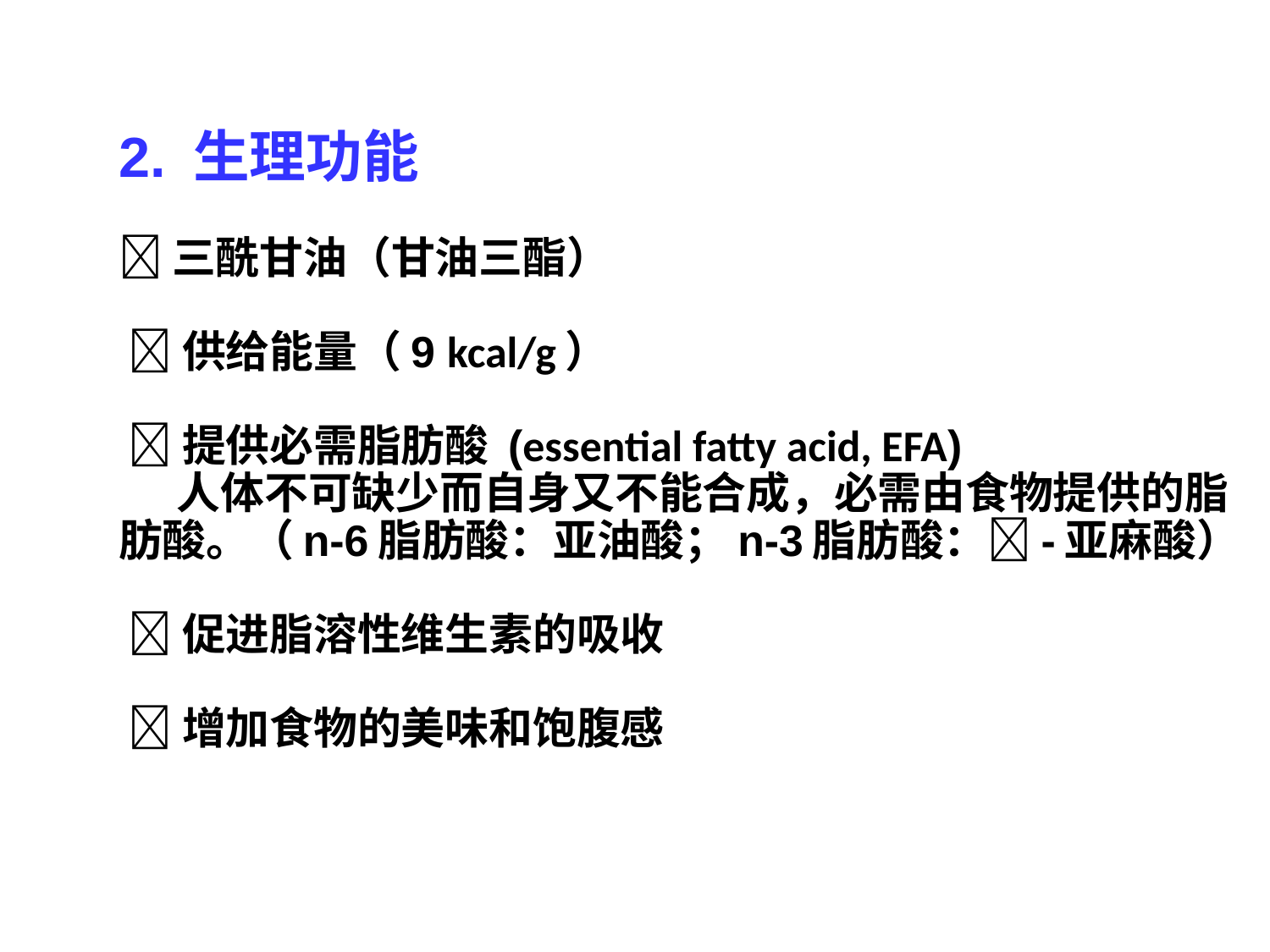

# 2. 生理功能 • 三酰甘油（甘油三酯） ∗ 供给能量（9 kcal/g） ∗ 提供必需脂肪酸 (essential fatty acid, EFA) 人体不可缺少而自身又不能合成，必需由食物提供的脂肪酸。（n-6脂肪酸：亚油酸；n-3脂肪酸：α-亚麻酸） ∗ 促进脂溶性维生素的吸收 ∗ 增加食物的美味和饱腹感